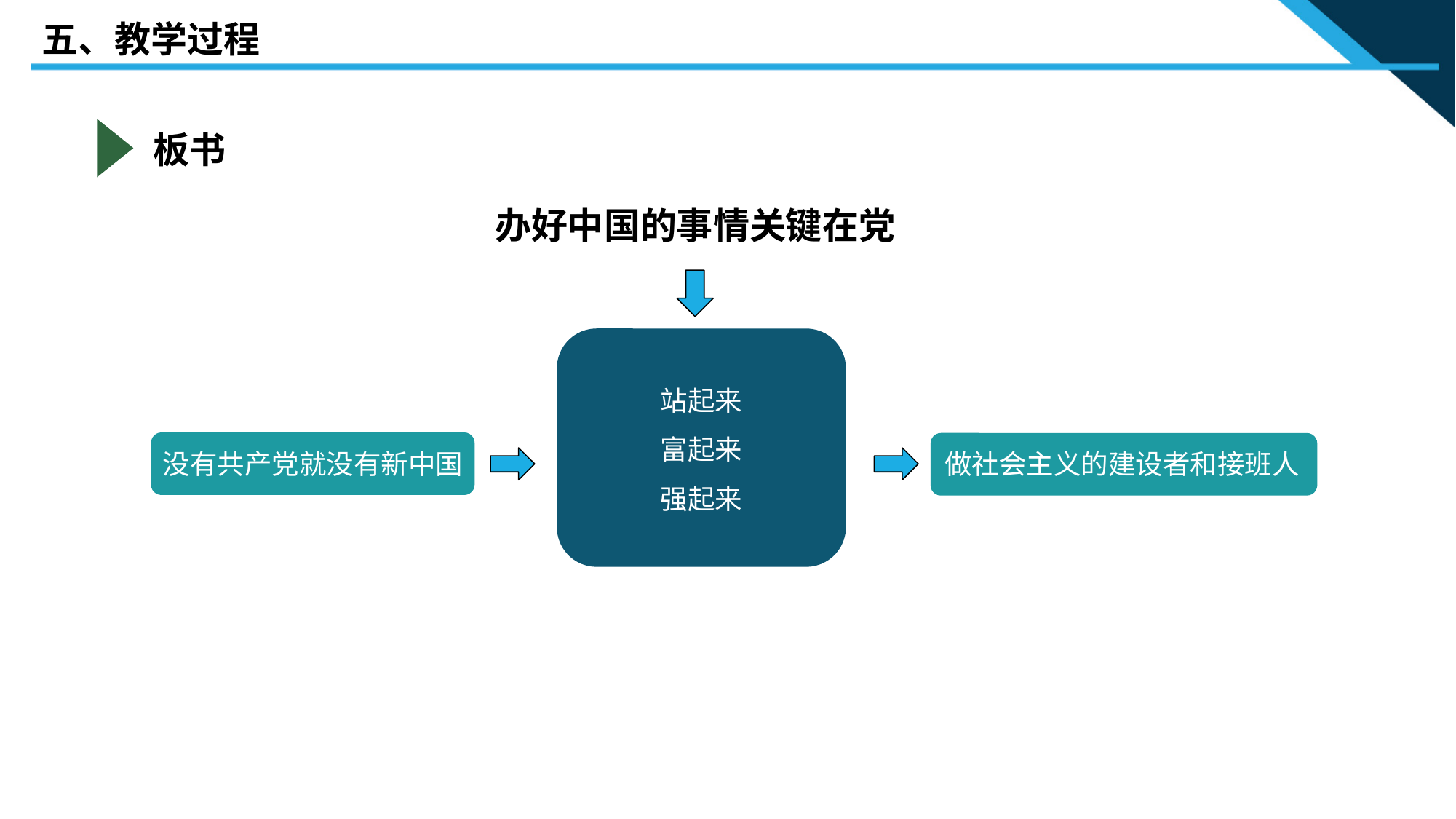

五、教学过程
板书

办好中国的事情关键在党

站起来
富起来
强起来

没有共产党就没有新中国
做社会主义的建设者和接班人